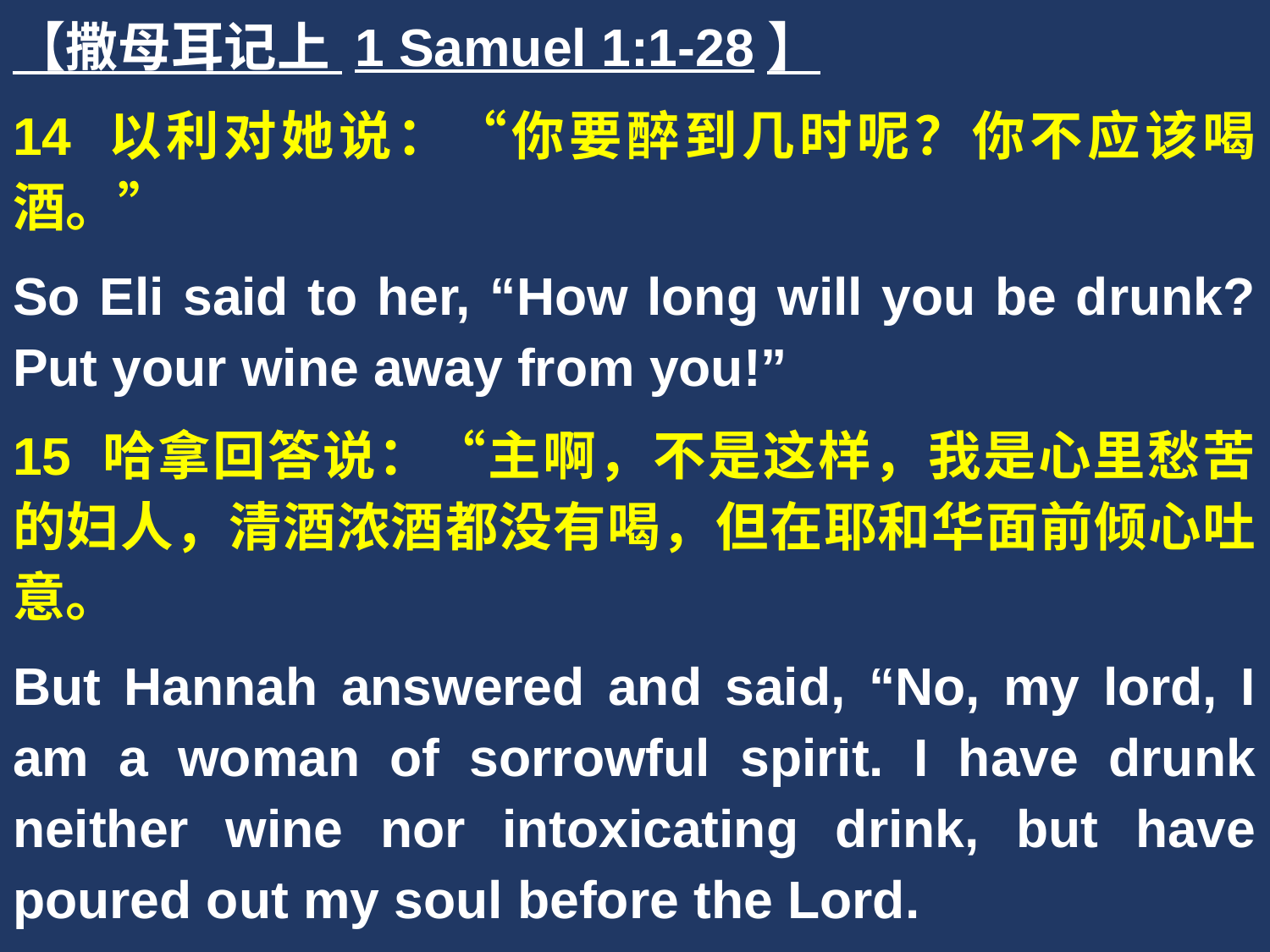

【撒母耳记上 1 Samuel 1:1-28】
14 以利对她说：“你要醉到几时呢？你不应该喝酒。”
So Eli said to her, “How long will you be drunk? Put your wine away from you!”
15 哈拿回答说：“主啊，不是这样，我是心里愁苦的妇人，清酒浓酒都没有喝，但在耶和华面前倾心吐意。
But Hannah answered and said, “No, my lord, I am a woman of sorrowful spirit. I have drunk neither wine nor intoxicating drink, but have poured out my soul before the Lord.